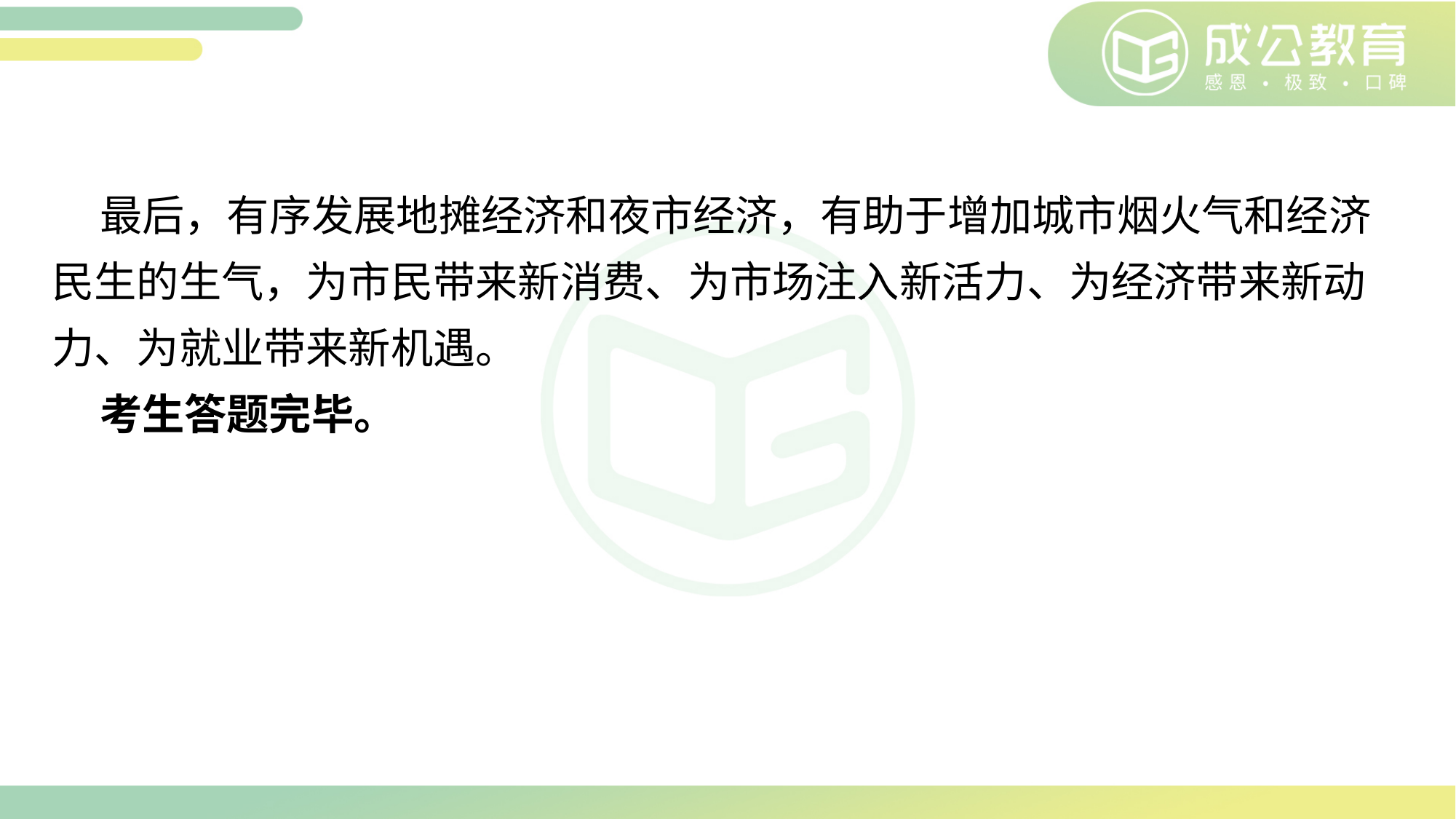

最后，有序发展地摊经济和夜市经济，有助于增加城市烟火气和经济民生的生气，为市民带来新消费、为市场注入新活力、为经济带来新动力、为就业带来新机遇。
    考生答题完毕。